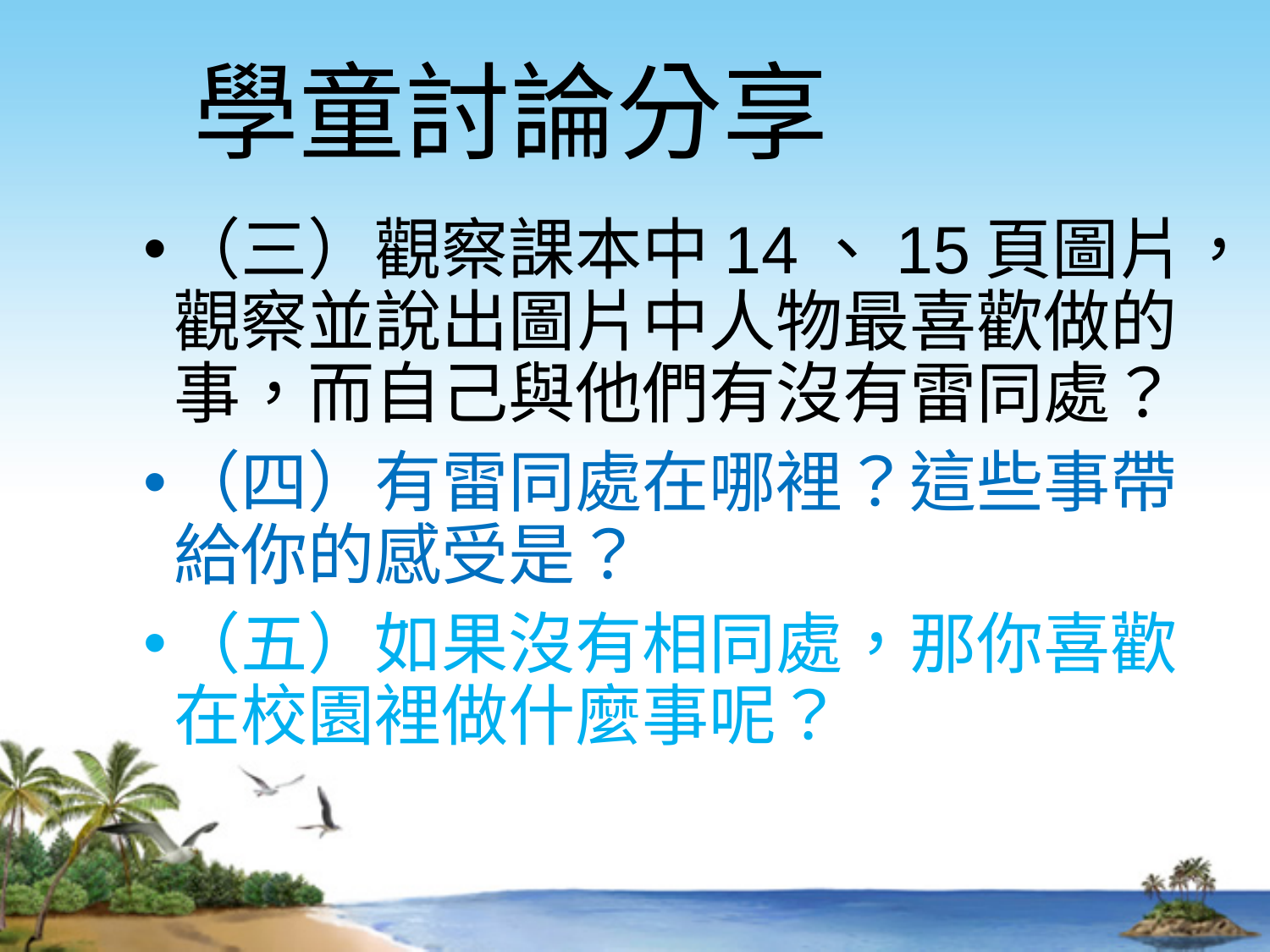

# 學童討論分享
（三）觀察課本中14、15頁圖片，觀察並說出圖片中人物最喜歡做的事，而自己與他們有沒有雷同處？
（四）有雷同處在哪裡？這些事帶給你的感受是？
（五）如果沒有相同處，那你喜歡在校園裡做什麼事呢？